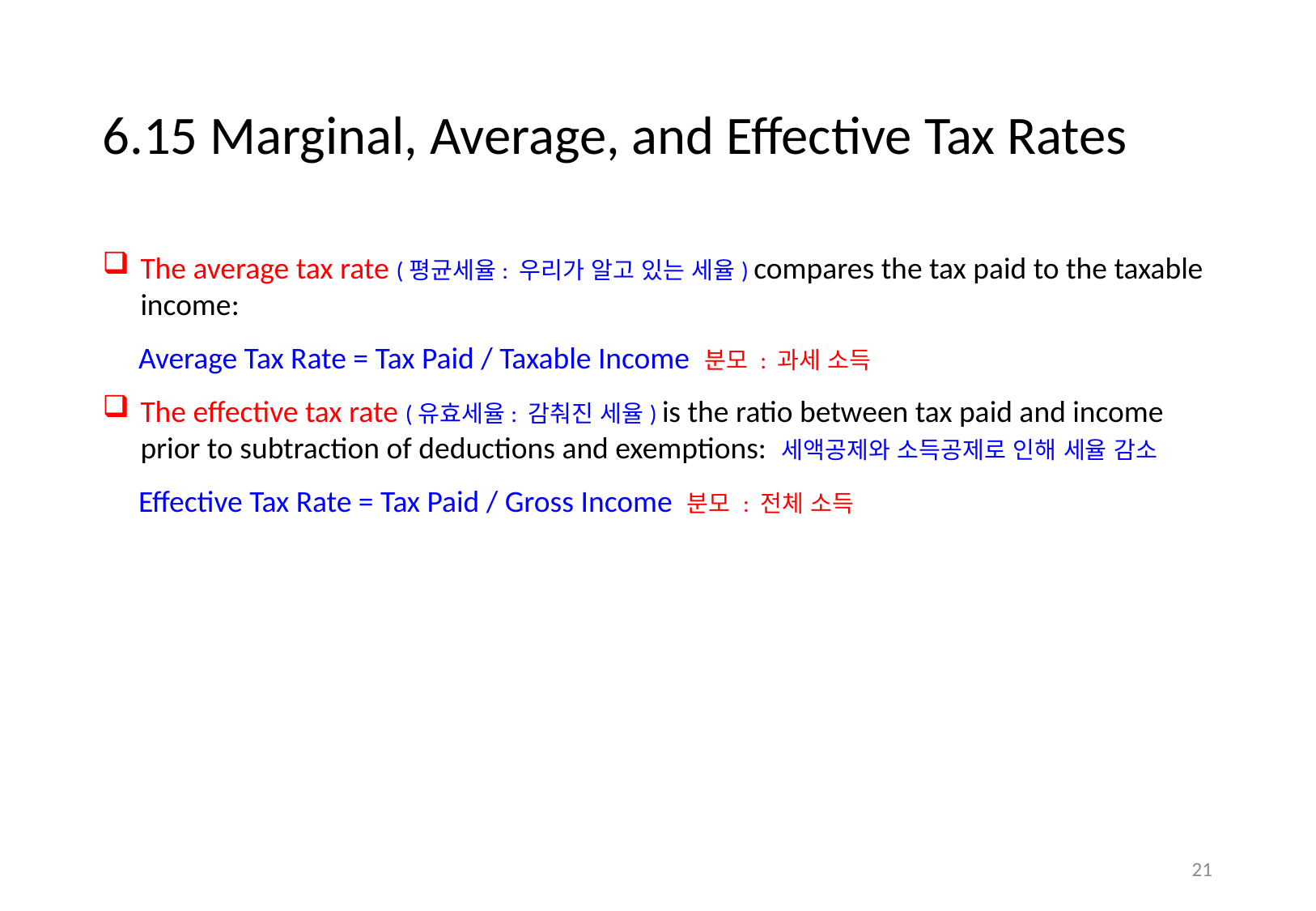

# 6.15 Marginal, Average, and Effective Tax Rates
The average tax rate (평균세율: 우리가 알고 있는 세율) compares the tax paid to the taxable income:
Average Tax Rate = Tax Paid / Taxable Income 분모 : 과세 소득
The effective tax rate (유효세율: 감춰진 세율) is the ratio between tax paid and income prior to subtraction of deductions and exemptions: 세액공제와 소득공제로 인해 세율 감소
Effective Tax Rate = Tax Paid / Gross Income 분모 : 전체 소득
21